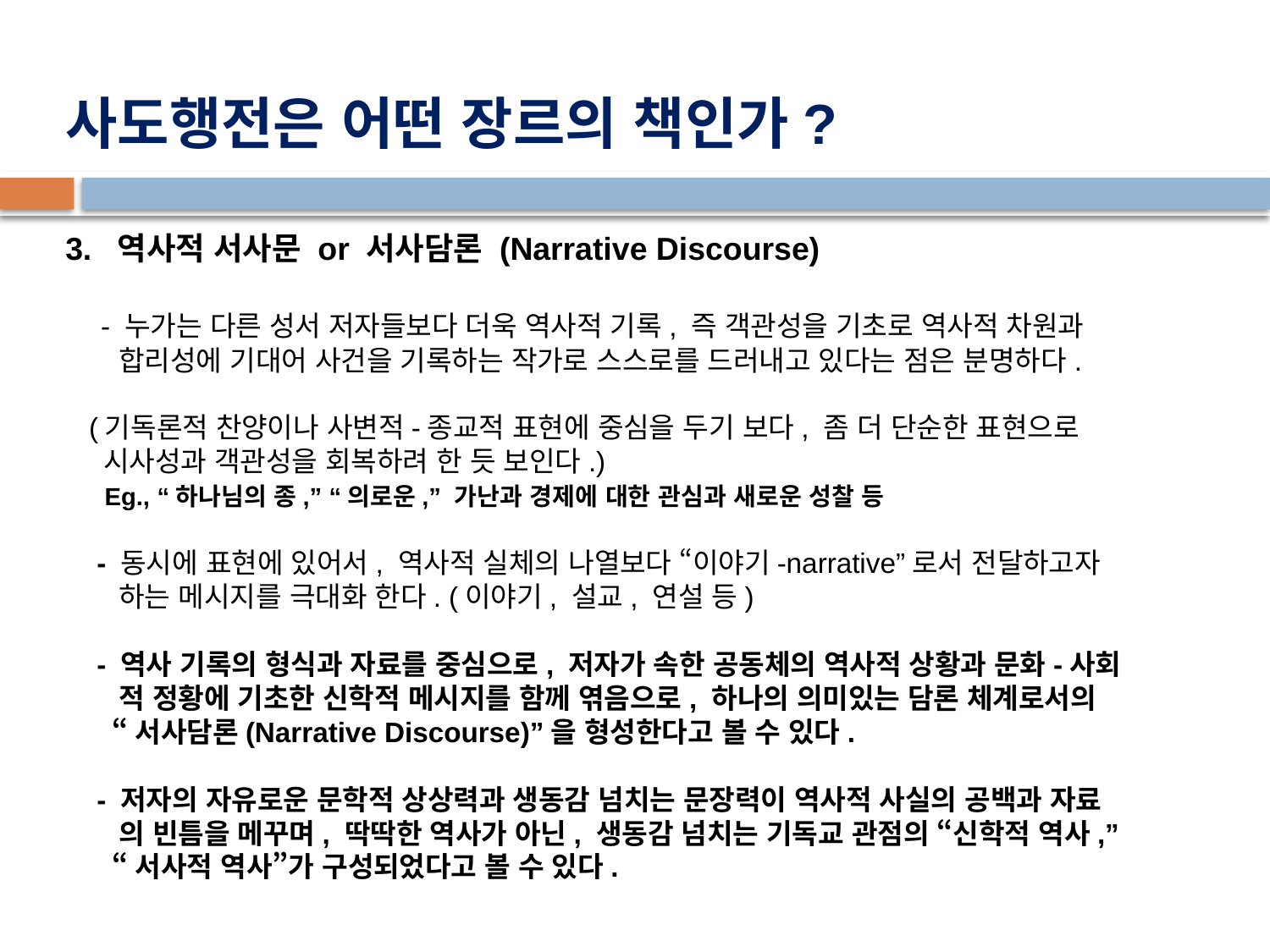

# 사도행전은 어떤 장르의 책인가?
3.  역사적 서사문 or 서사담론 (Narrative Discourse)

    - 누가는 다른 성서 저자들보다 더욱 역사적 기록, 즉 객관성을 기초로 역사적 차원과
      합리성에 기대어 사건을 기록하는 작가로 스스로를 드러내고 있다는 점은 분명하다.

   (기독론적 찬양이나 사변적-종교적 표현에 중심을 두기 보다, 좀 더 단순한 표현으로
    시사성과 객관성을 회복하려 한 듯 보인다.)
     Eg., “하나님의 종,” “의로운,” 가난과 경제에 대한 관심과 새로운 성찰 등

    - 동시에 표현에 있어서, 역사적 실체의 나열보다 “이야기-narrative”로서 전달하고자
      하는 메시지를 극대화 한다. (이야기, 설교, 연설 등)

    - 역사 기록의 형식과 자료를 중심으로, 저자가 속한 공동체의 역사적 상황과 문화-사회
      적 정황에 기초한 신학적 메시지를 함께 엮음으로, 하나의 의미있는 담론 체계로서의
      “서사담론(Narrative Discourse)”을 형성한다고 볼 수 있다.

    - 저자의 자유로운 문학적 상상력과 생동감 넘치는 문장력이 역사적 사실의 공백과 자료
      의 빈틈을 메꾸며, 딱딱한 역사가 아닌, 생동감 넘치는 기독교 관점의 “신학적 역사,”
      “서사적 역사”가 구성되었다고 볼 수 있다.